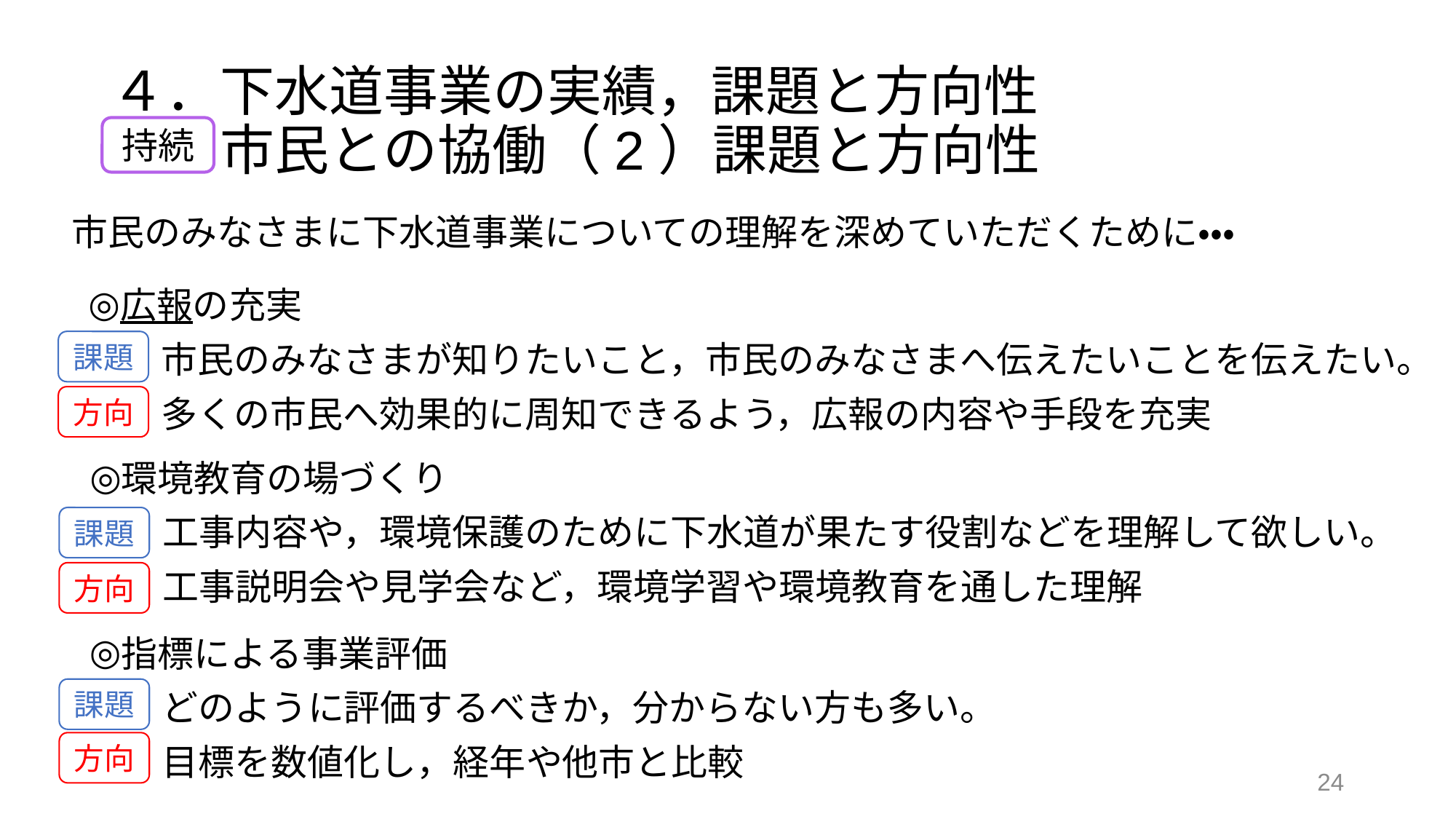

# ４．下水道事業の実績，課題と方向性 　　市民との協働（2）課題と方向性
持続
市民のみなさまに下水道事業についての理解を深めていただくために・・・
広報の充実
　　市民のみなさまが知りたいこと，市民のみなさまへ伝えたいことを伝えたい。
　　多くの市民へ効果的に周知できるよう，広報の内容や手段を充実
課題
方向
環境教育の場づくり
　　工事内容や，環境保護のために下水道が果たす役割などを理解して欲しい。
　　工事説明会や見学会など，環境学習や環境教育を通した理解
課題
方向
指標による事業評価
　　どのように評価するべきか，分からない方も多い。
　　目標を数値化し，経年や他市と比較
課題
方向
24